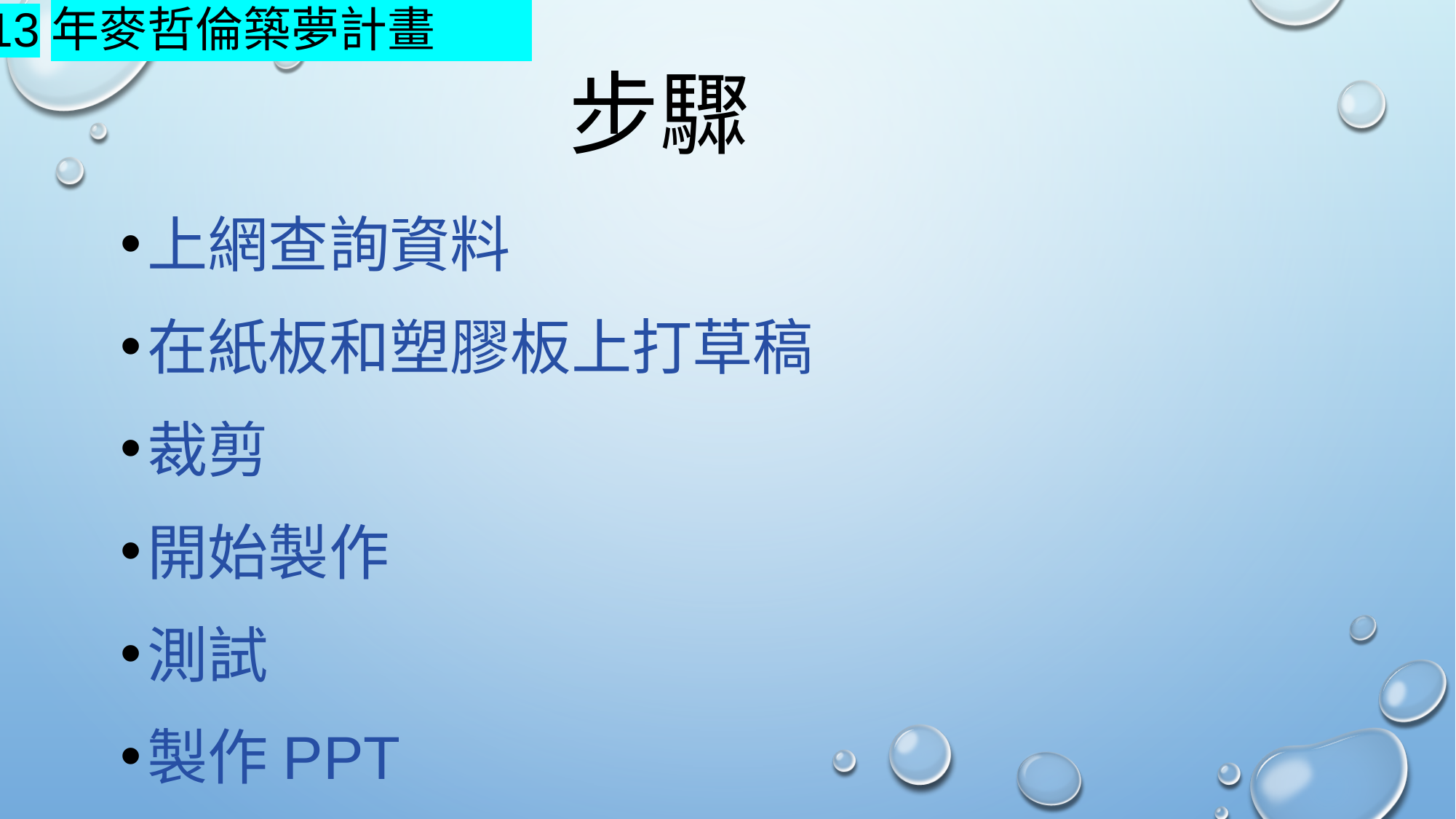

# 步驟
上網查詢資料
在紙板和塑膠板上打草稿
裁剪
開始製作
測試
製作ppt